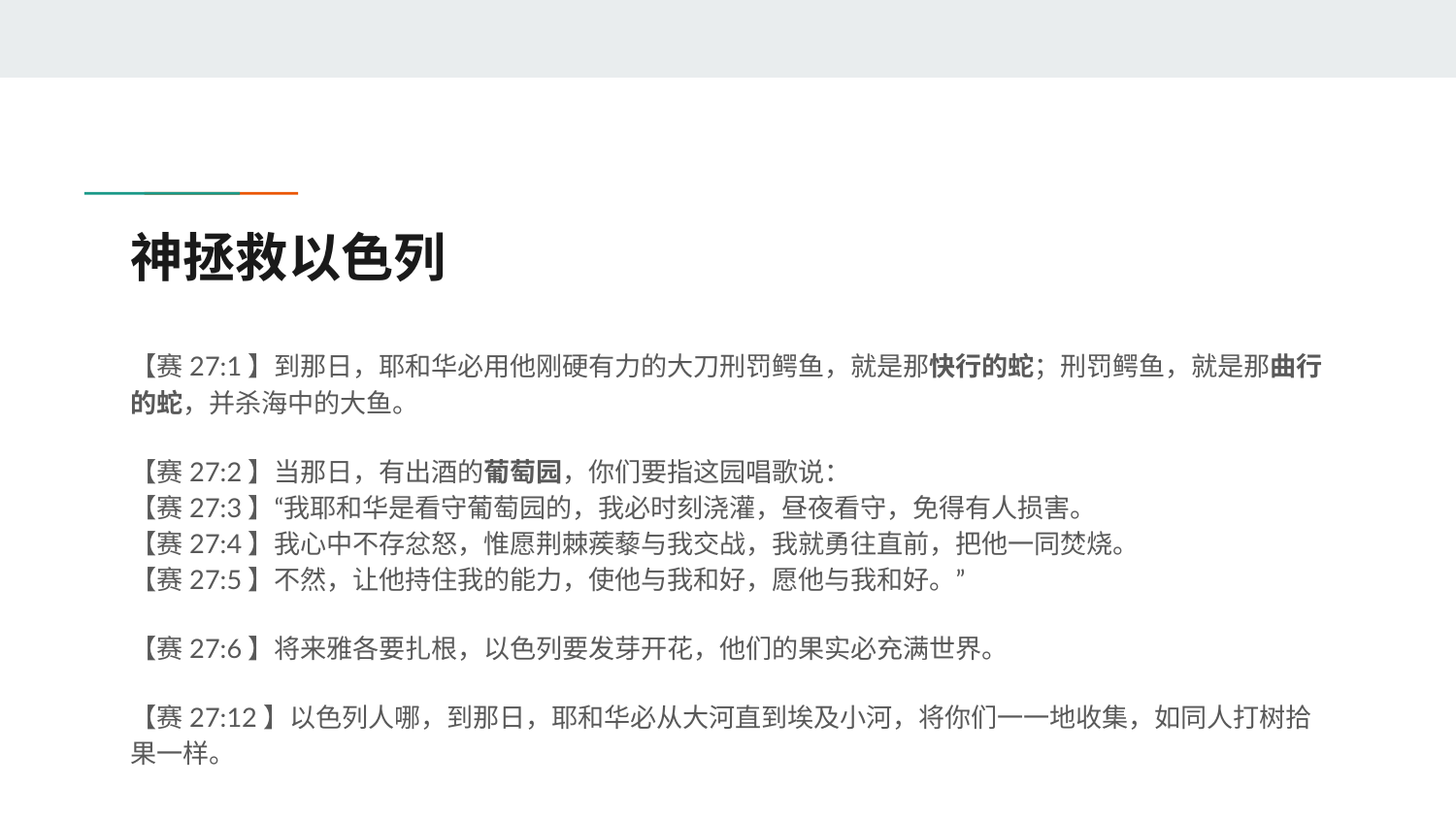

# 神拯救以色列
【赛27:1】到那日，耶和华必用他刚硬有力的大刀刑罚鳄鱼，就是那快行的蛇；刑罚鳄鱼，就是那曲行的蛇，并杀海中的大鱼。
【赛27:2】当那日，有出酒的葡萄园，你们要指这园唱歌说：
【赛27:3】“我耶和华是看守葡萄园的，我必时刻浇灌，昼夜看守，免得有人损害。
【赛27:4】我心中不存忿怒，惟愿荆棘蒺藜与我交战，我就勇往直前，把他一同焚烧。
【赛27:5】不然，让他持住我的能力，使他与我和好，愿他与我和好。”
【赛27:6】将来雅各要扎根，以色列要发芽开花，他们的果实必充满世界。
【赛27:12】以色列人哪，到那日，耶和华必从大河直到埃及小河，将你们一一地收集，如同人打树拾果一样。